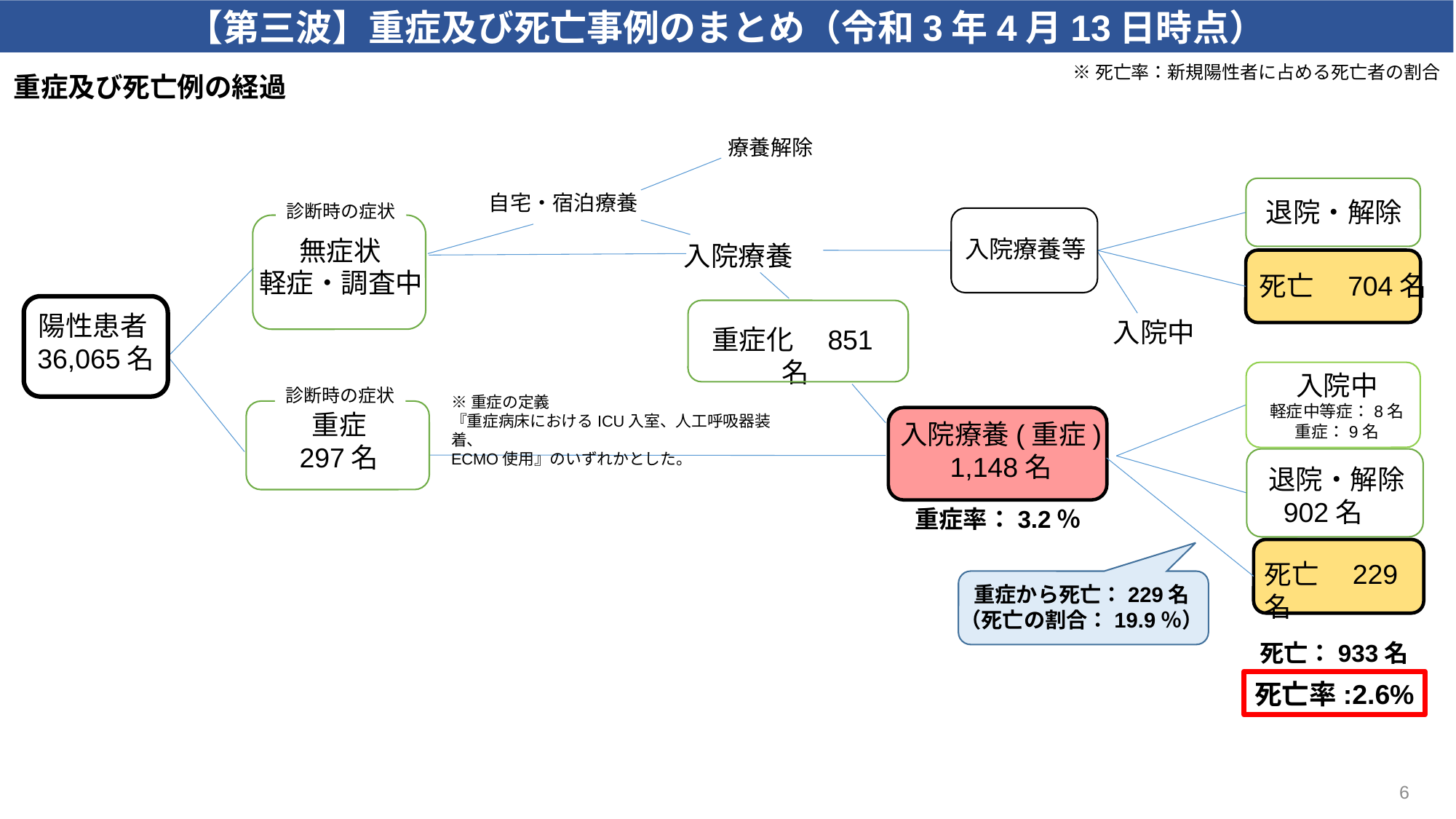

【第三波】重症及び死亡事例のまとめ（令和3年4月13日時点）
※死亡率：新規陽性者に占める死亡者の割合
重症及び死亡例の経過
療養解除

自宅・宿泊療養
退院・解除
診断時の症状

無症状
入院療養等
入院療養

軽症・調査中
死亡　704名

陽性患者36,065名

入院中
重症化　851名

入院中
軽症中等症：8名
重症：9名
診断時の症状
※重症の定義
『重症病床におけるICU入室、人工呼吸器装着、
ECMO使用』のいずれかとした。

重症
297名

入院療養(重症)
1,148名

退院・解除
902名
重症率：3.2％

死亡　229名

重症から死亡：229名
（死亡の割合：19.9％）
死亡：933名
死亡率:2.6%
6